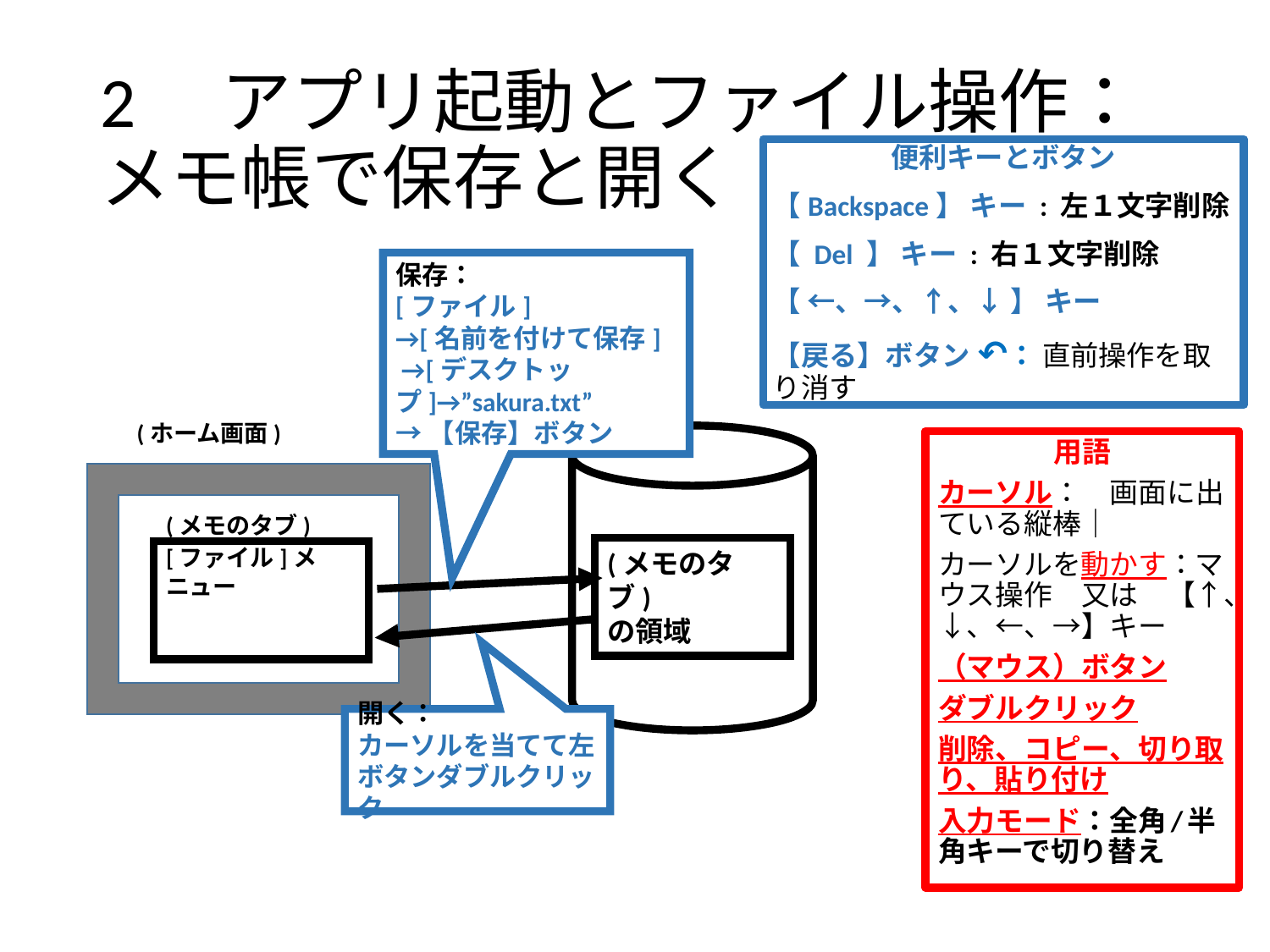

# 2　アプリ起動とファイル操作： メモ帳で保存と開く
便利キーとボタン
【Backspace】 キー : 左１文字削除
【 Del 】 キー : 右１文字削除
【 ←、→、↑、↓ 】 キー
【戻る】ボタン ↶： 直前操作を取り消す
保存：
[ファイル]
→[名前を付けて保存]
 →[デスクトップ]→”sakura.txt”
→【保存】ボタン
(ホーム画面)
Ｓｓ
用語
カーソル：　画面に出ている縦棒｜
カーソルを動かす：マウス操作　又は　【↑、↓、←、→】キー
（マウス）ボタン
ダブルクリック
削除、コピー、切り取り、貼り付け
入力モード：全角/半角キーで切り替え
電源オフ状態
(メモのタブ)
(メモのタブ)
の領域
[ファイル]メニュー

開く：
カーソルを当てて左ボタンダブルクリック